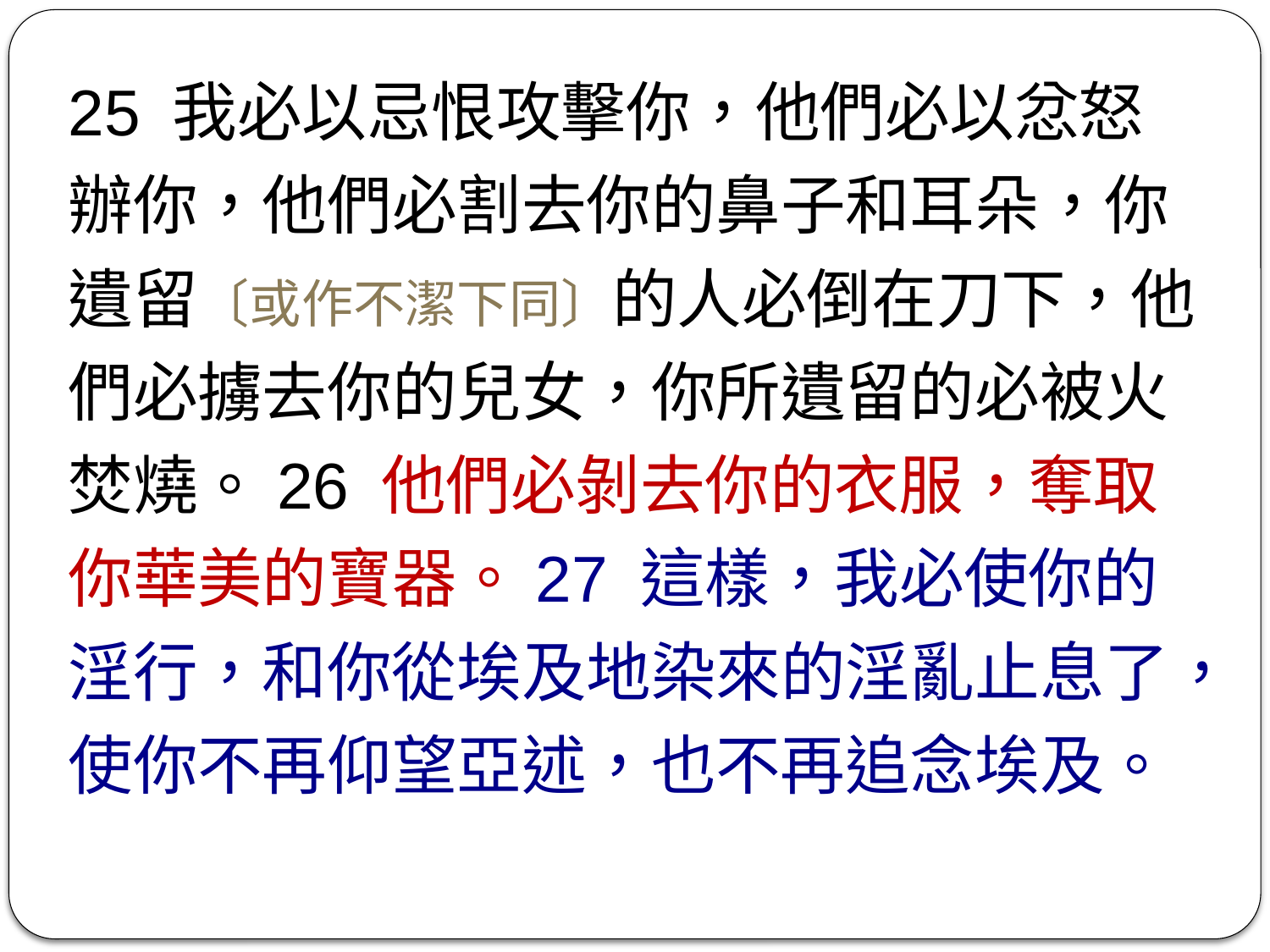

25 我必以忌恨攻擊你，他們必以忿怒辦你，他們必割去你的鼻子和耳朵，你遺留〔或作不潔下同〕的人必倒在刀下，他們必擄去你的兒女，你所遺留的必被火焚燒。26 他們必剝去你的衣服，奪取你華美的寶器。27 這樣，我必使你的淫行，和你從埃及地染來的淫亂止息了，使你不再仰望亞述，也不再追念埃及。